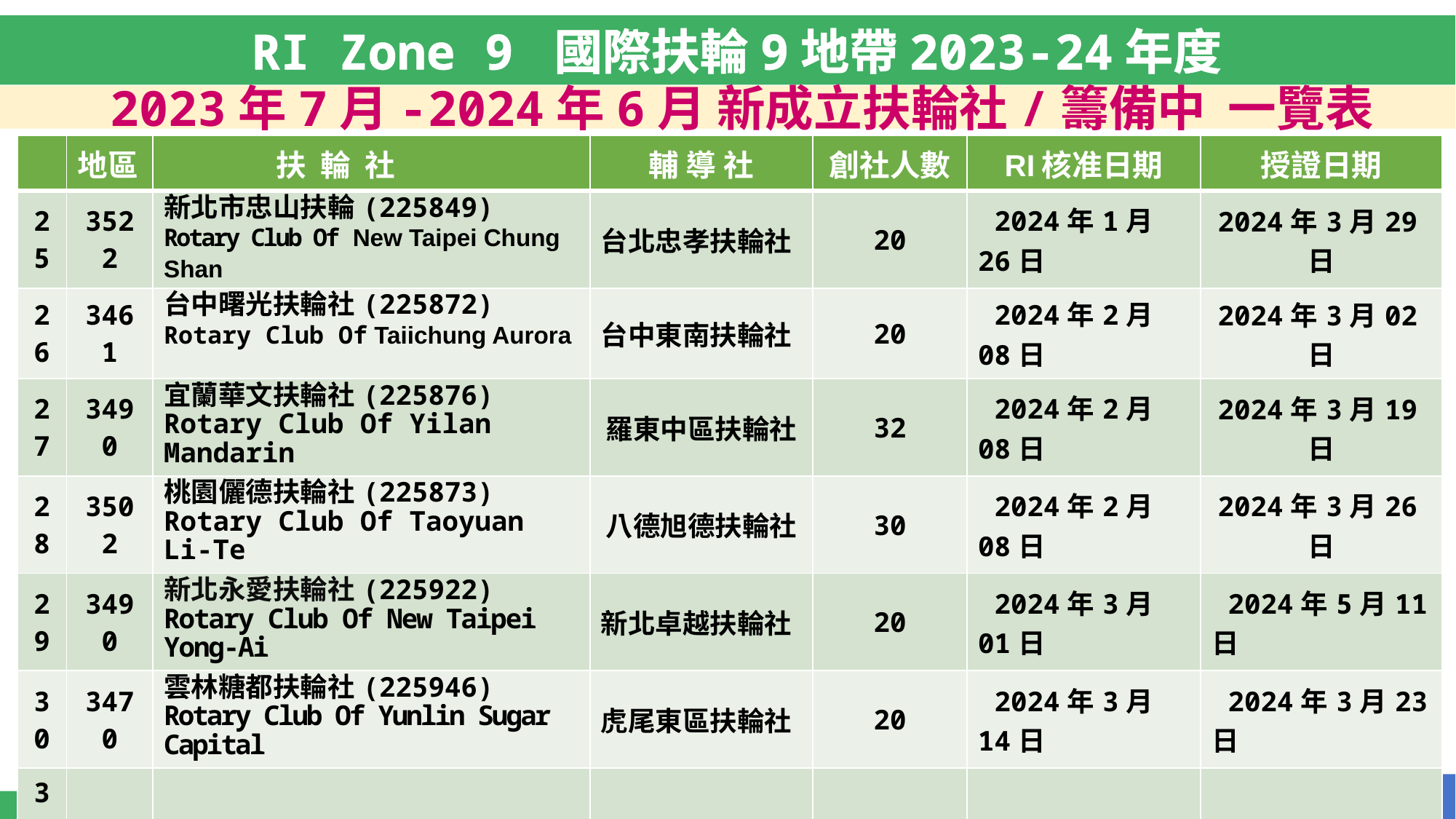

RI Zone 9 國際扶輪9地帶2023-24年度
 2023年7月-2024年6月 新成立扶輪社/籌備中  一覽表
|  | 地區 | 扶 輪 社 | 輔 導 社 | 創社人數 | RI核准日期 | 授證日期 |
| --- | --- | --- | --- | --- | --- | --- |
| 25 | 3522 | 新北市忠山扶輪(225849) Rotary Club Of New Taipei Chung Shan | 台北忠孝扶輪社 | 20 | 2024年1月26日 | 2024年3月29日 |
| 26 | 3461 | 台中曙光扶輪社(225872) Rotary Club Of Taiichung Aurora | 台中東南扶輪社 | 20 | 2024年2月08日 | 2024年3月02日 |
| 27 | 3490 | 宜蘭華文扶輪社(225876) Rotary Club Of Yilan Mandarin | 羅東中區扶輪社 | 32 | 2024年2月08日 | 2024年3月19日 |
| 28 | 3502 | 桃園儷德扶輪社(225873) Rotary Club Of Taoyuan Li-Te | 八德旭德扶輪社 | 30 | 2024年2月08日 | 2024年3月26日 |
| 29 | 3490 | 新北永愛扶輪社(225922) Rotary Club Of New Taipei Yong-Ai | 新北卓越扶輪社 | 20 | 2024年3月01日 | 2024年5月11日 |
| 30 | 3470 | 雲林糖都扶輪社(225946) Rotary Club Of Yunlin Sugar Capital | 虎尾東區扶輪社 | 20 | 2024年3月14日 | 2024年3月23日 |
| 31 |  |  |  |  |  |  |
| 32 |  |  |  |  |  |  |